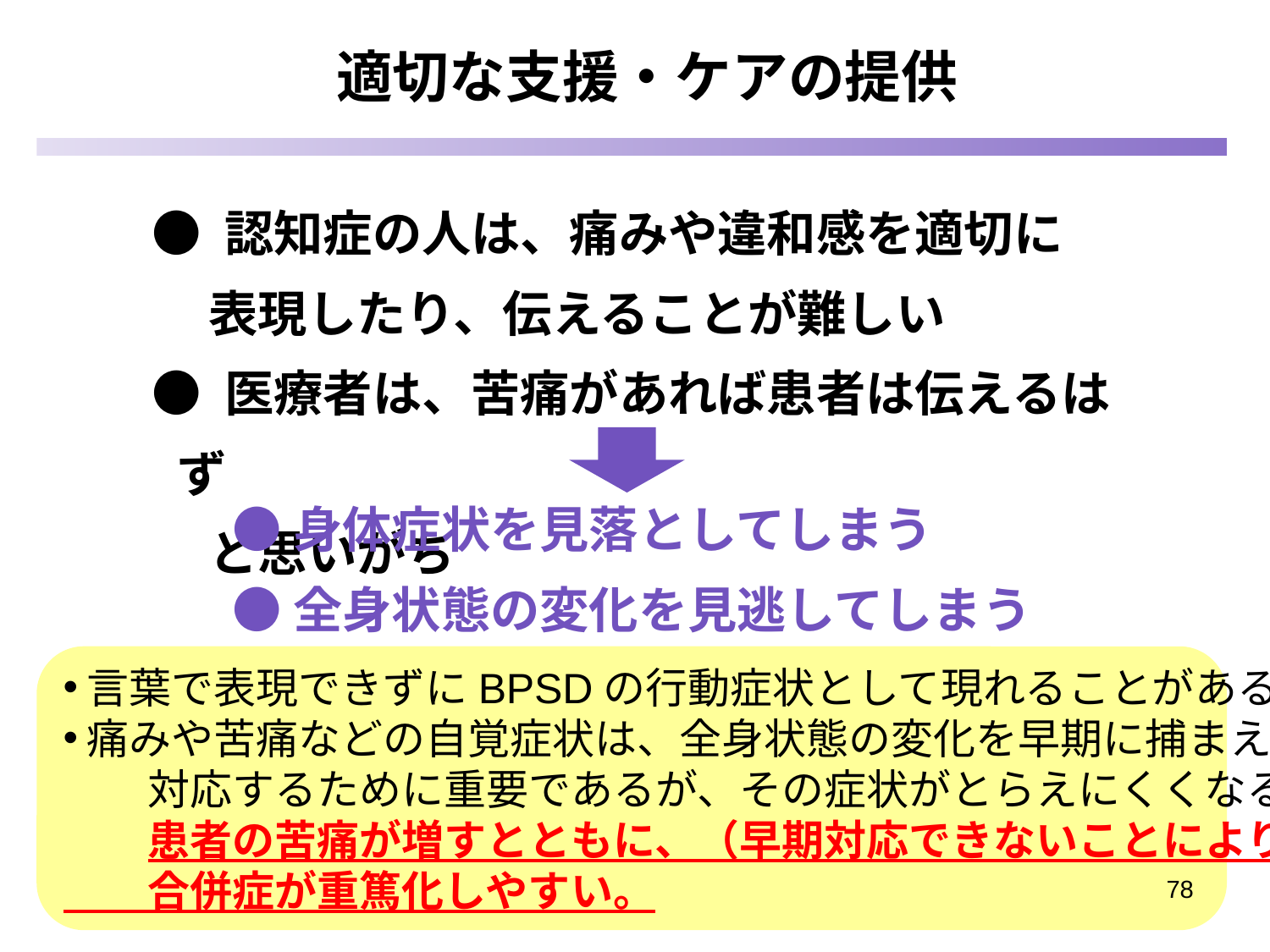

適切な支援・ケアの提供

  ● 認知症の人は、痛みや違和感を適切に
      表現したり、伝えることが難しい
  ● 医療者は、苦痛があれば患者は伝えるはず
      と思いがち

●身体症状を見落としてしまう
●全身状態の変化を見逃してしまう
言葉で表現できずにBPSDの行動症状として現れることがある。
痛みや苦痛などの自覚症状は、全身状態の変化を早期に捕まえ
　　対応するために重要であるが、その症状がとらえにくくなることで、
　　患者の苦痛が増すとともに、（早期対応できないことにより）
　　合併症が重篤化しやすい。
78